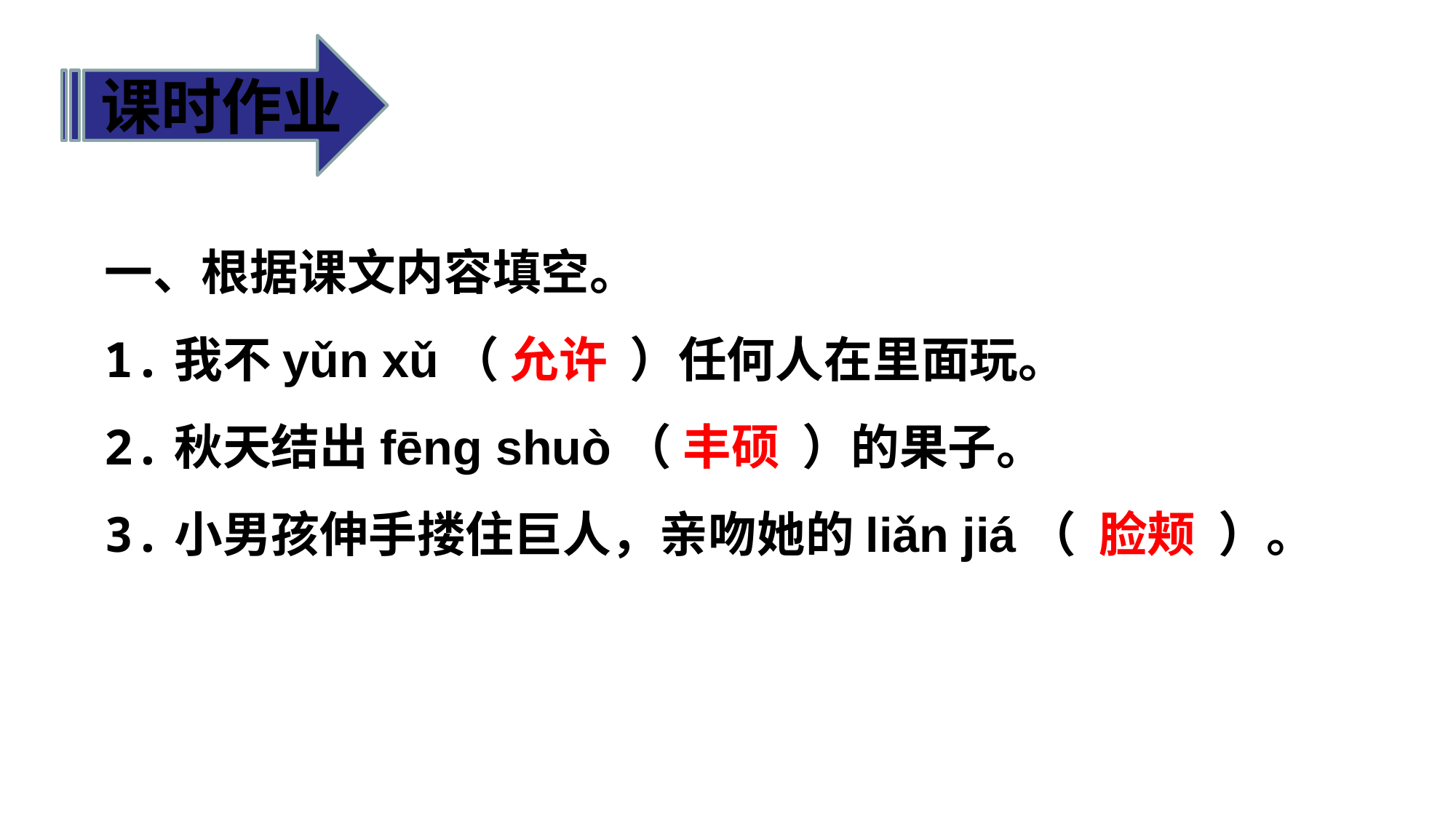

课时作业
一、根据课文内容填空。
1.我不yǔn xǔ（ 允许  ）任何人在里面玩。
2.秋天结出fēnɡ shuò（ 丰硕  ）的果子。
3.小男孩伸手搂住巨人，亲吻她的liǎn jiá（  脸颊  ）。